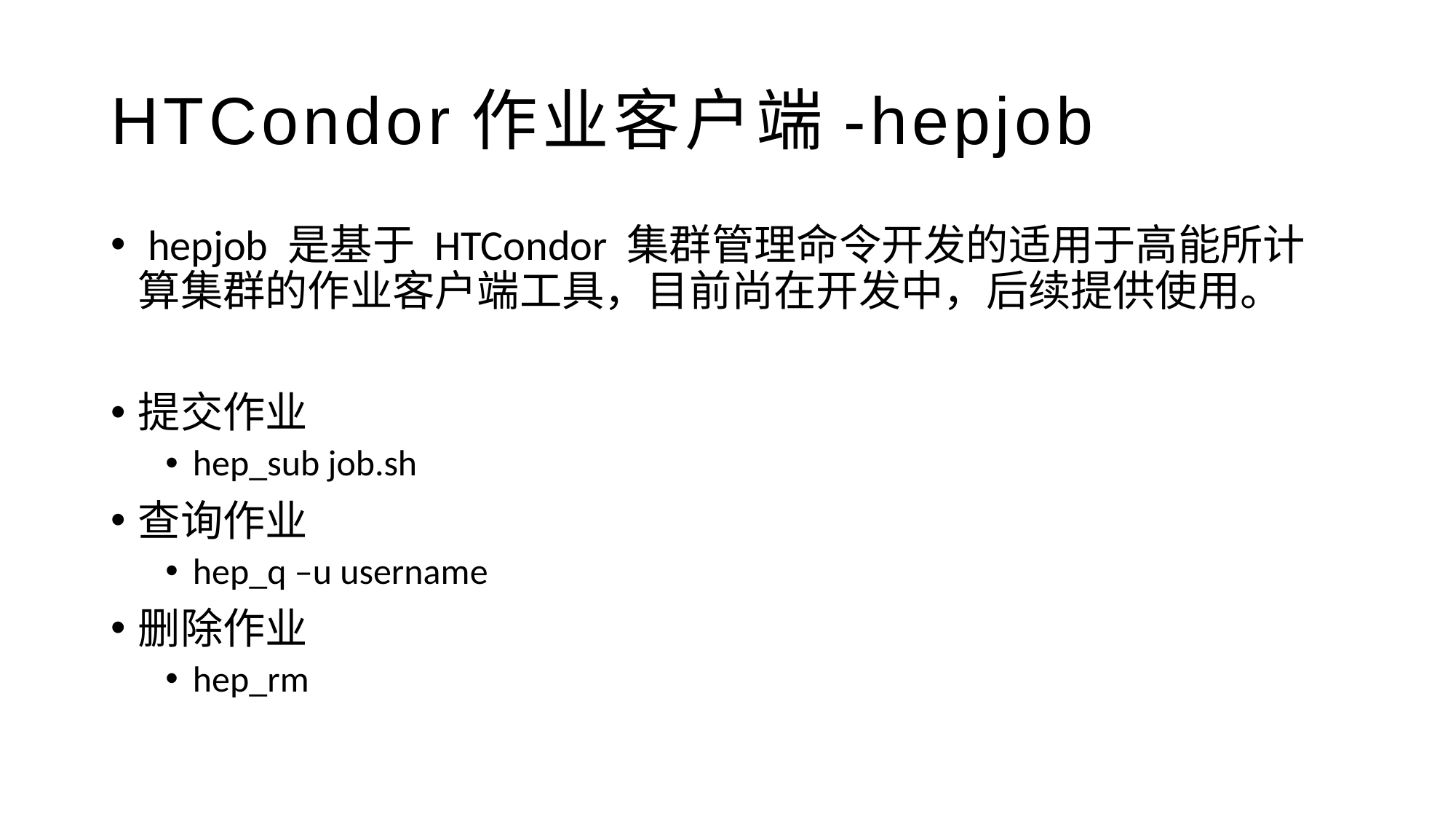

# HTCondor作业客户端-hepjob
 hepjob 是基于 HTCondor 集群管理命令开发的适用于高能所计算集群的作业客户端工具，目前尚在开发中，后续提供使用。

提交作业
hep_sub job.sh
查询作业
hep_q –u username
删除作业
hep_rm